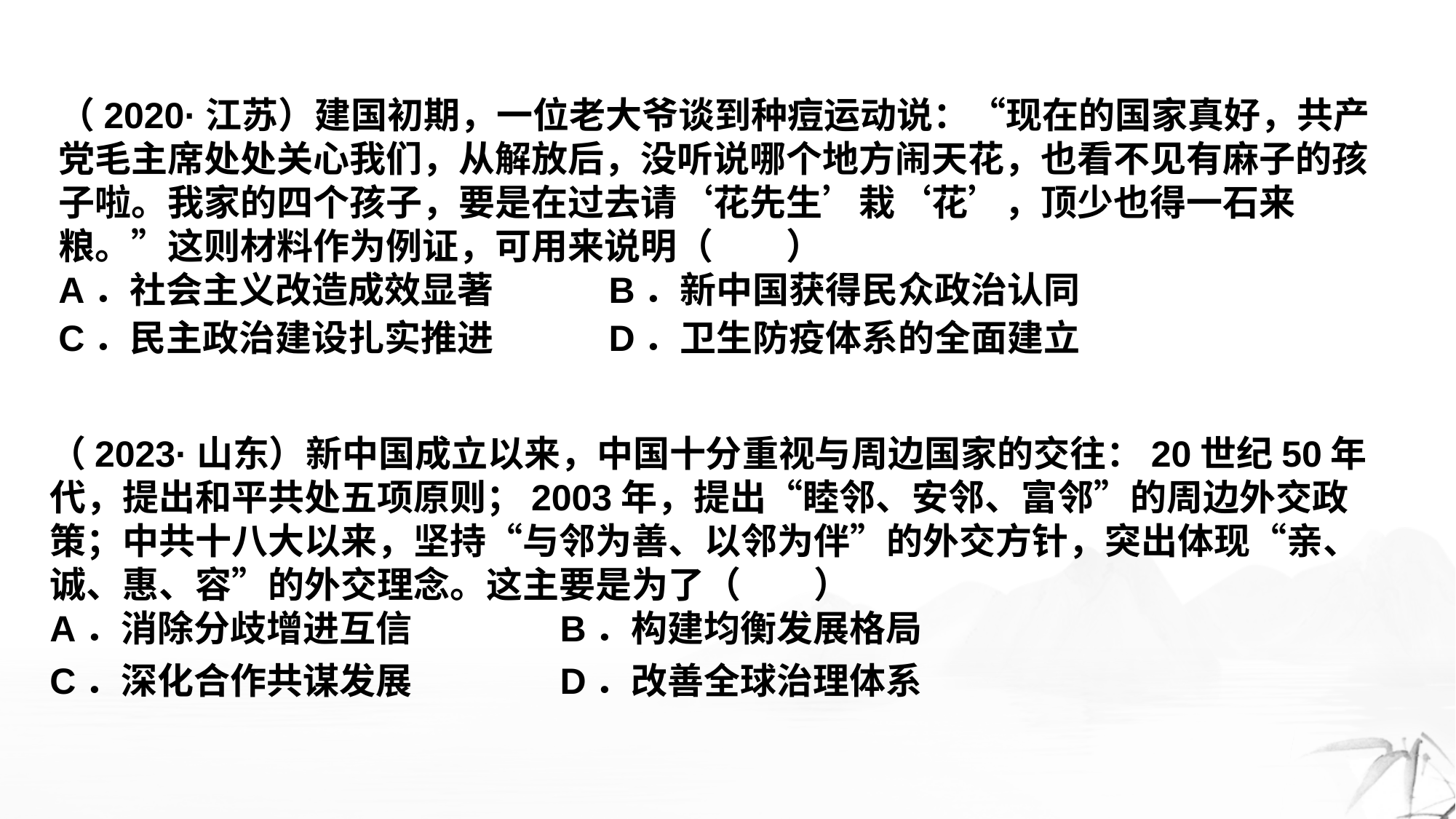

（2020·江苏）建国初期，一位老大爷谈到种痘运动说：“现在的国家真好，共产党毛主席处处关心我们，从解放后，没听说哪个地方闹天花，也看不见有麻子的孩子啦。我家的四个孩子，要是在过去请‘花先生’栽‘花’，顶少也得一石来粮。”这则材料作为例证，可用来说明（　　）
A．社会主义改造成效显著             B．新中国获得民众政治认同
C．民主政治建设扎实推进             D．卫生防疫体系的全面建立
（2023·山东）新中国成立以来，中国十分重视与周边国家的交往：20世纪50年代，提出和平共处五项原则；2003年，提出“睦邻、安邻、富邻”的周边外交政策；中共十八大以来，坚持“与邻为善、以邻为伴”的外交方针，突出体现“亲、诚、惠、容”的外交理念。这主要是为了（　　）
A．消除分歧增进互信                 B．构建均衡发展格局
C．深化合作共谋发展                 D．改善全球治理体系